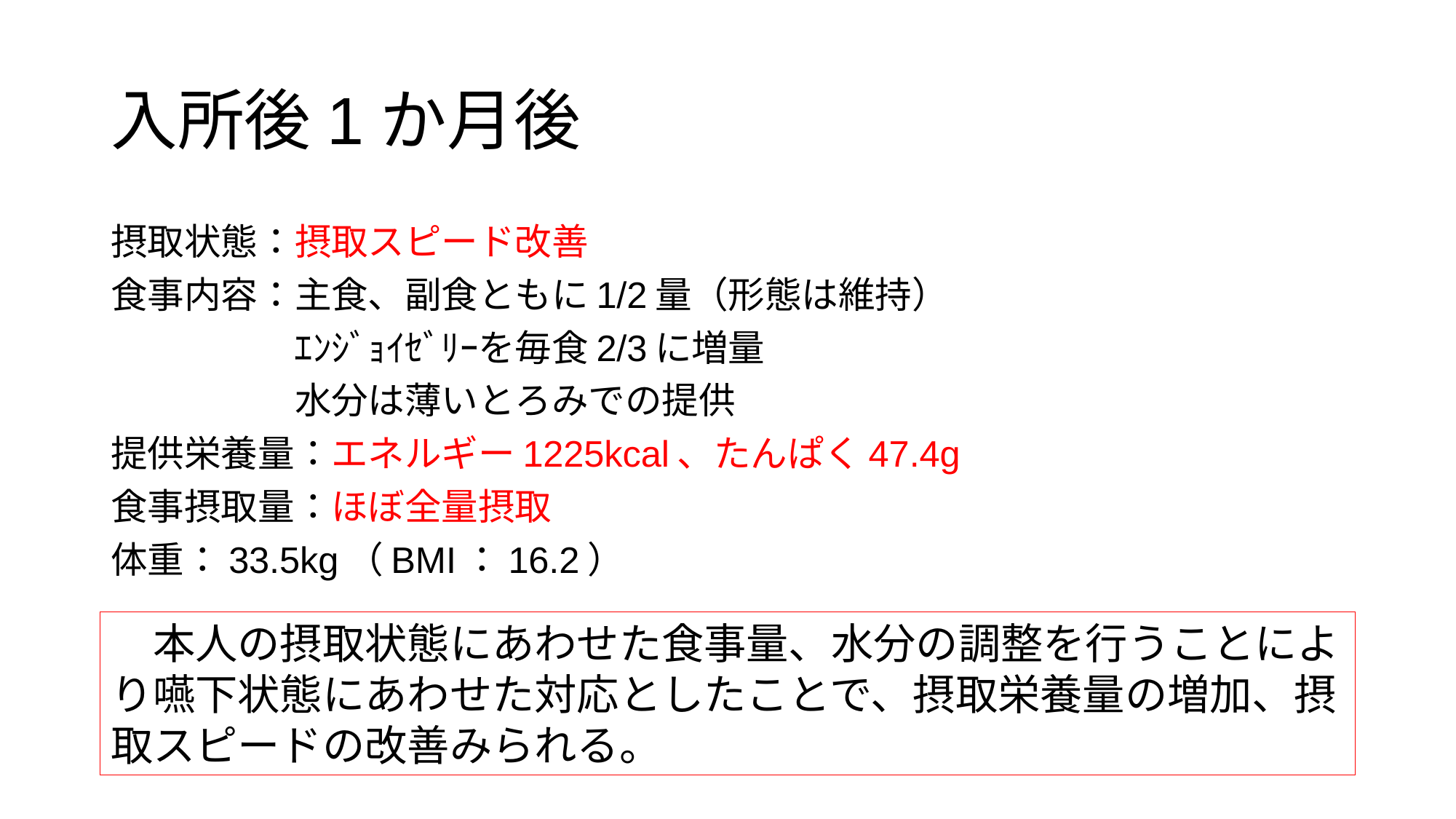

# 入所後1か月後
摂取状態：摂取スピード改善
食事内容：主食、副食ともに1/2量（形態は維持）
　　　　　ｴﾝｼﾞｮｲｾﾞﾘｰを毎食2/3に増量
　　　　　水分は薄いとろみでの提供
提供栄養量：エネルギー1225kcal、たんぱく47.4g
食事摂取量：ほぼ全量摂取
体重：33.5kg（BMI：16.2）

　本人の摂取状態にあわせた食事量、水分の調整を行うことにより嚥下状態にあわせた対応としたことで、摂取栄養量の増加、摂取スピードの改善みられる。